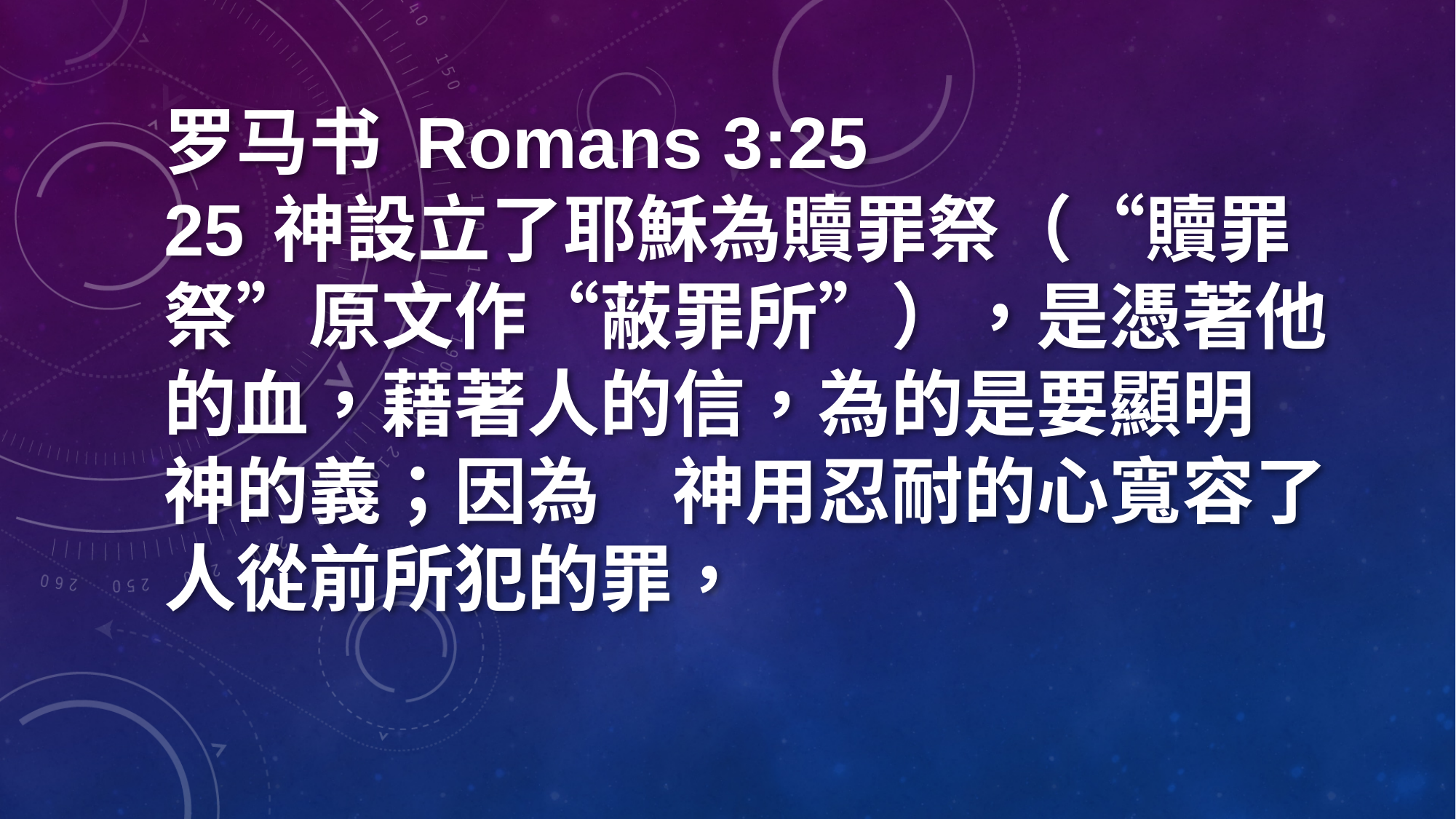

罗马书 Romans 3:25
25	神設立了耶穌為贖罪祭（“贖罪祭”原文作“蔽罪所”），是憑著他的血，藉著人的信，為的是要顯明　神的義；因為　神用忍耐的心寬容了人從前所犯的罪，